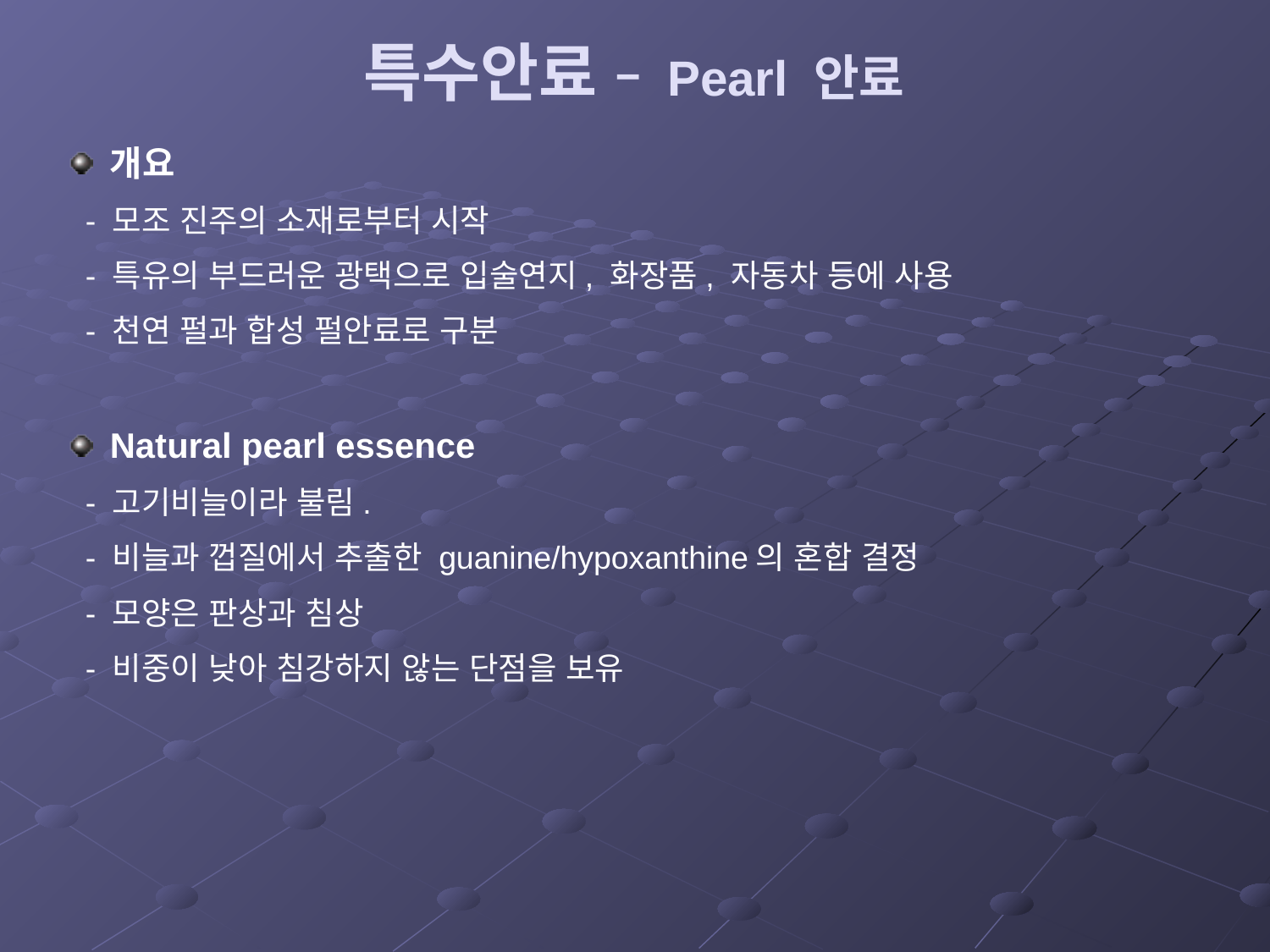

# 특수안료 – Pearl 안료
개요
  - 모조 진주의 소재로부터 시작
  - 특유의 부드러운 광택으로 입술연지, 화장품, 자동차 등에 사용
  - 천연 펄과 합성 펄안료로 구분

Natural pearl essence
  - 고기비늘이라 불림.
  - 비늘과 껍질에서 추출한 guanine/hypoxanthine의 혼합 결정
  - 모양은 판상과 침상
  - 비중이 낮아 침강하지 않는 단점을 보유